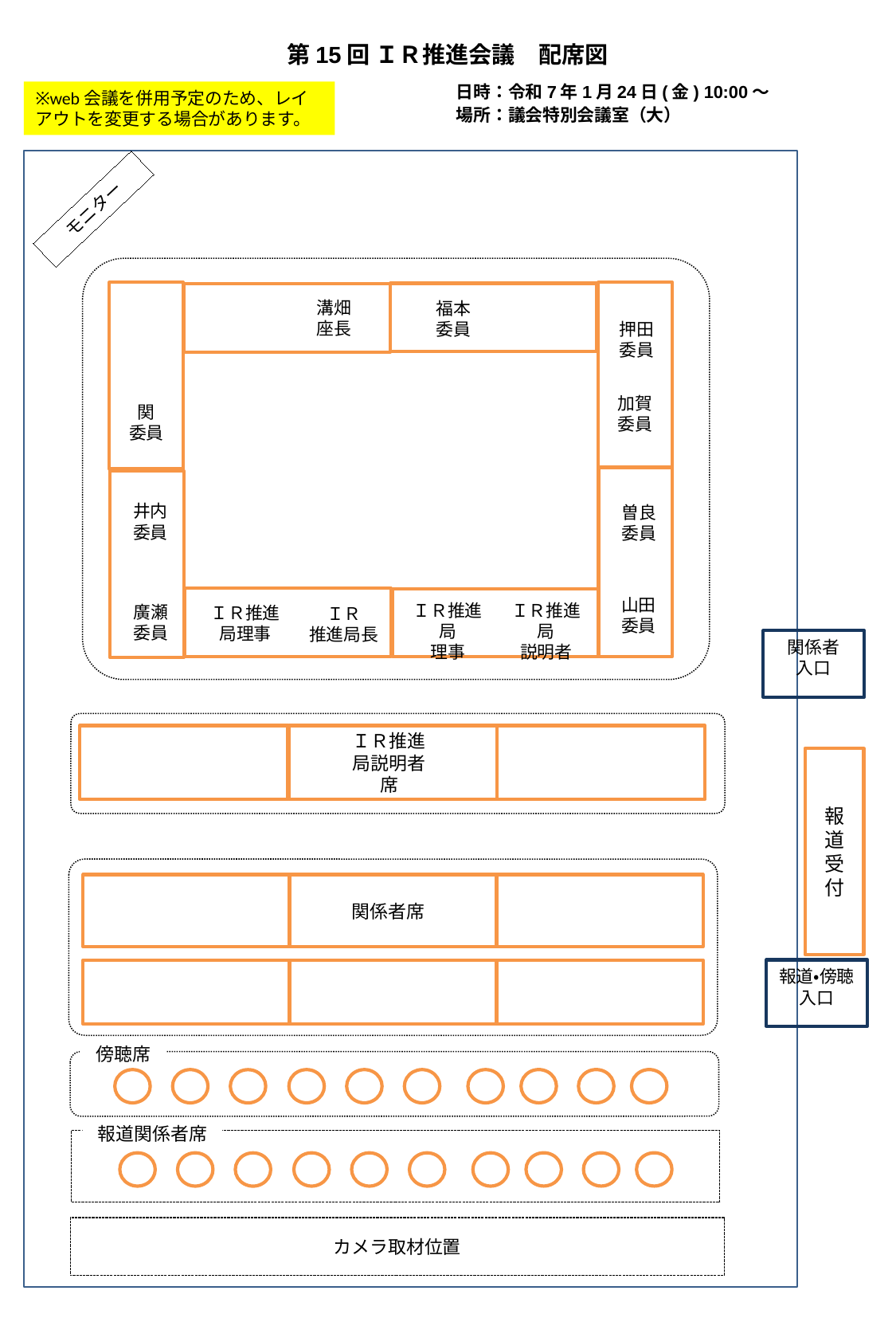

第15回 ＩＲ推進会議　配席図
日時：令和7年1月24日(金) 10:00～
場所：議会特別会議室（大）
※web会議を併用予定のため、レイアウトを変更する場合があります。

モニター

溝畑座長
福本
委員

押田
委員

加賀
委員
関
委員
井内
委員
曽良委員

山田委員
ＩＲ推進局
理事
ＩＲ推進局
説明者
廣瀬
委員
ＩＲ推進局理事
ＩＲ
推進局長
関係者
入口

ＩＲ推進局説明者席
報道受付

関係者席
報道・傍聴
入口

傍聴席

報道関係者席

カメラ取材位置